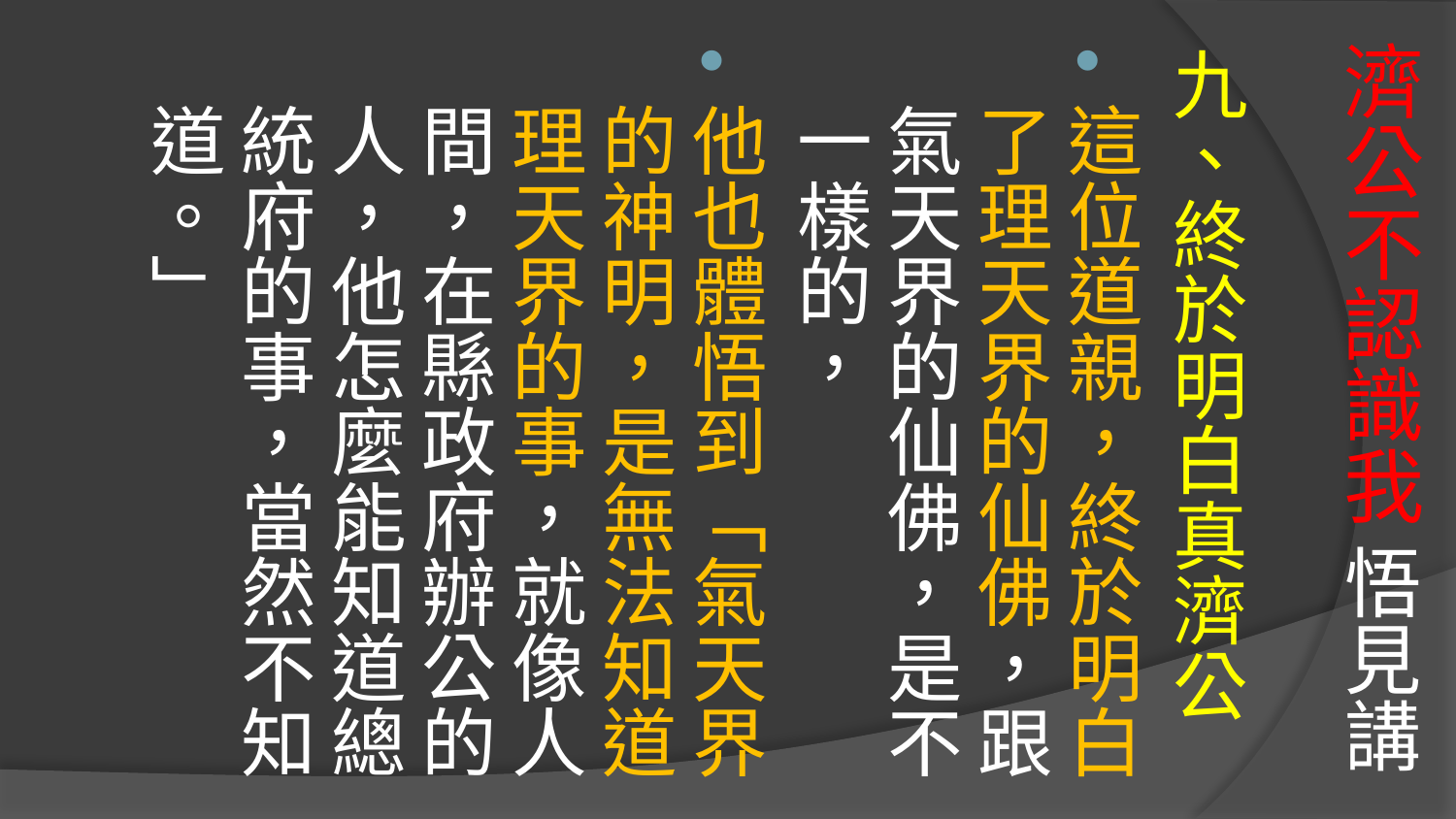

# 濟公不認識我 悟見講
九、終於明白真濟公
這位道親，終於明白了理天界的仙佛，跟氣天界的仙佛，是不一樣的，
他也體悟到「氣天界的神明，是無法知道理天界的事，就像人間，在縣政府辦公的人，他怎麼能知道總統府的事，當然不知道。」